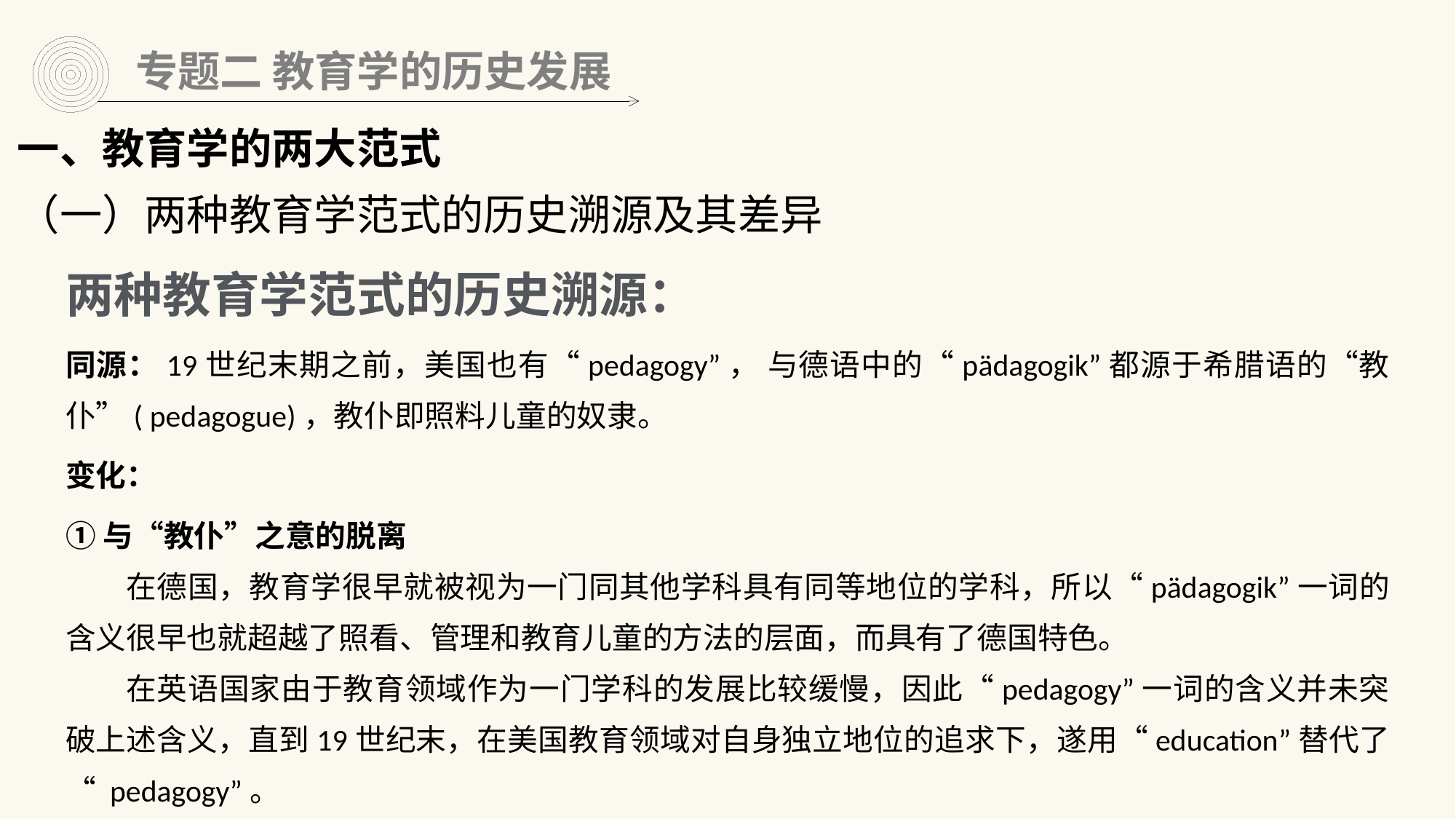

专题二 教育学的历史发展
一、教育学的两大范式
（一）两种教育学范式的历史溯源及其差异
两种教育学范式的历史溯源：
同源：19世纪末期之前，美国也有“pedagogy”， 与德语中的“pädagogik”都源于希腊语的“教仆”( pedagogue)，教仆即照料儿童的奴隶。
变化：
①与“教仆”之意的脱离
在德国，教育学很早就被视为一门同其他学科具有同等地位的学科，所以“pädagogik”一词的含义很早也就超越了照看、管理和教育儿童的方法的层面，而具有了德国特色。
在英语国家由于教育领域作为一门学科的发展比较缓慢，因此“pedagogy”一词的含义并未突破上述含义，直到19世纪末，在美国教育领域对自身独立地位的追求下，遂用“education”替代了“ pedagogy”。